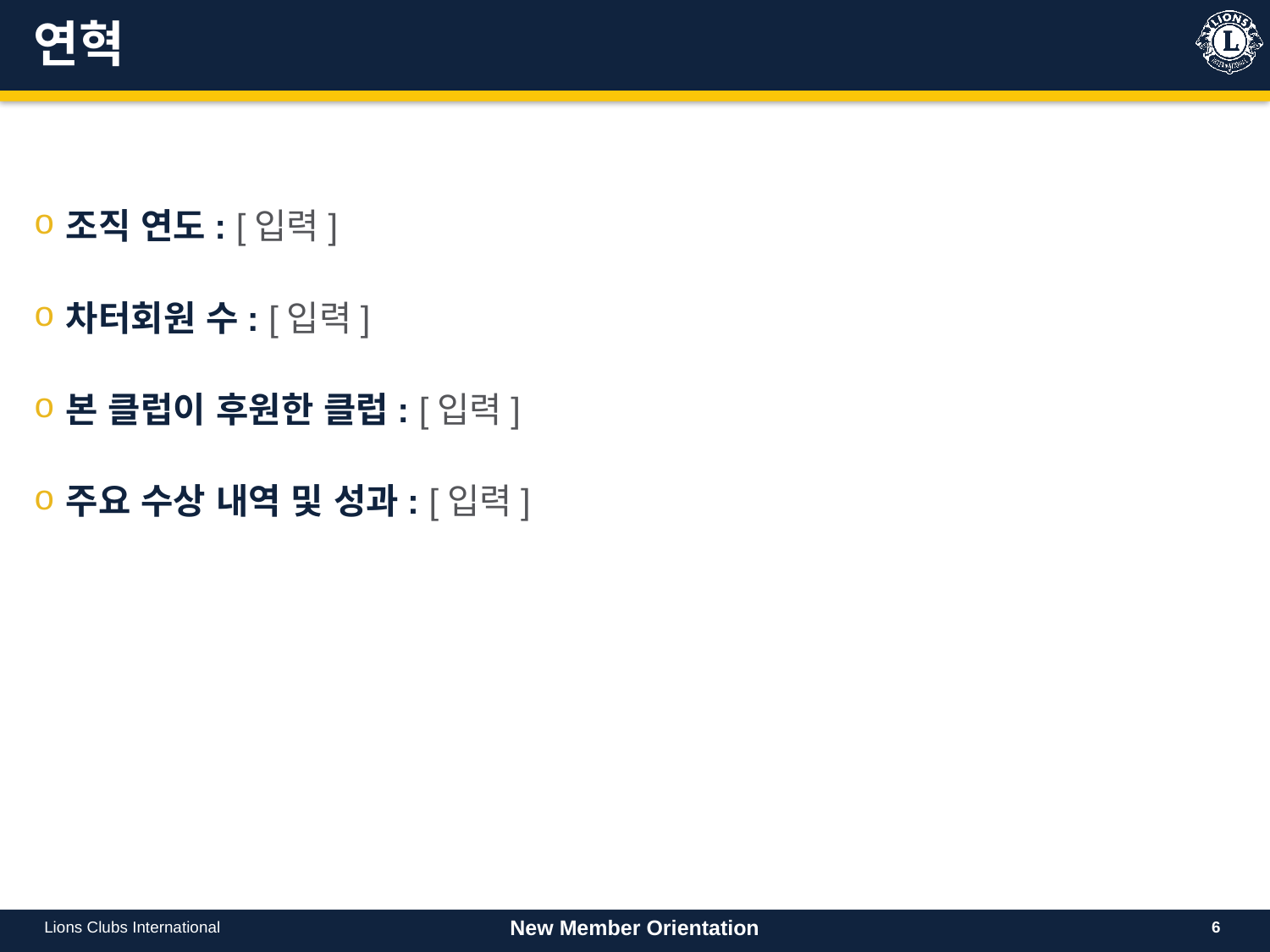

# 연혁
조직 연도: [입력]
차터회원 수: [입력]
본 클럽이 후원한 클럽: [입력]
주요 수상 내역 및 성과: [입력]